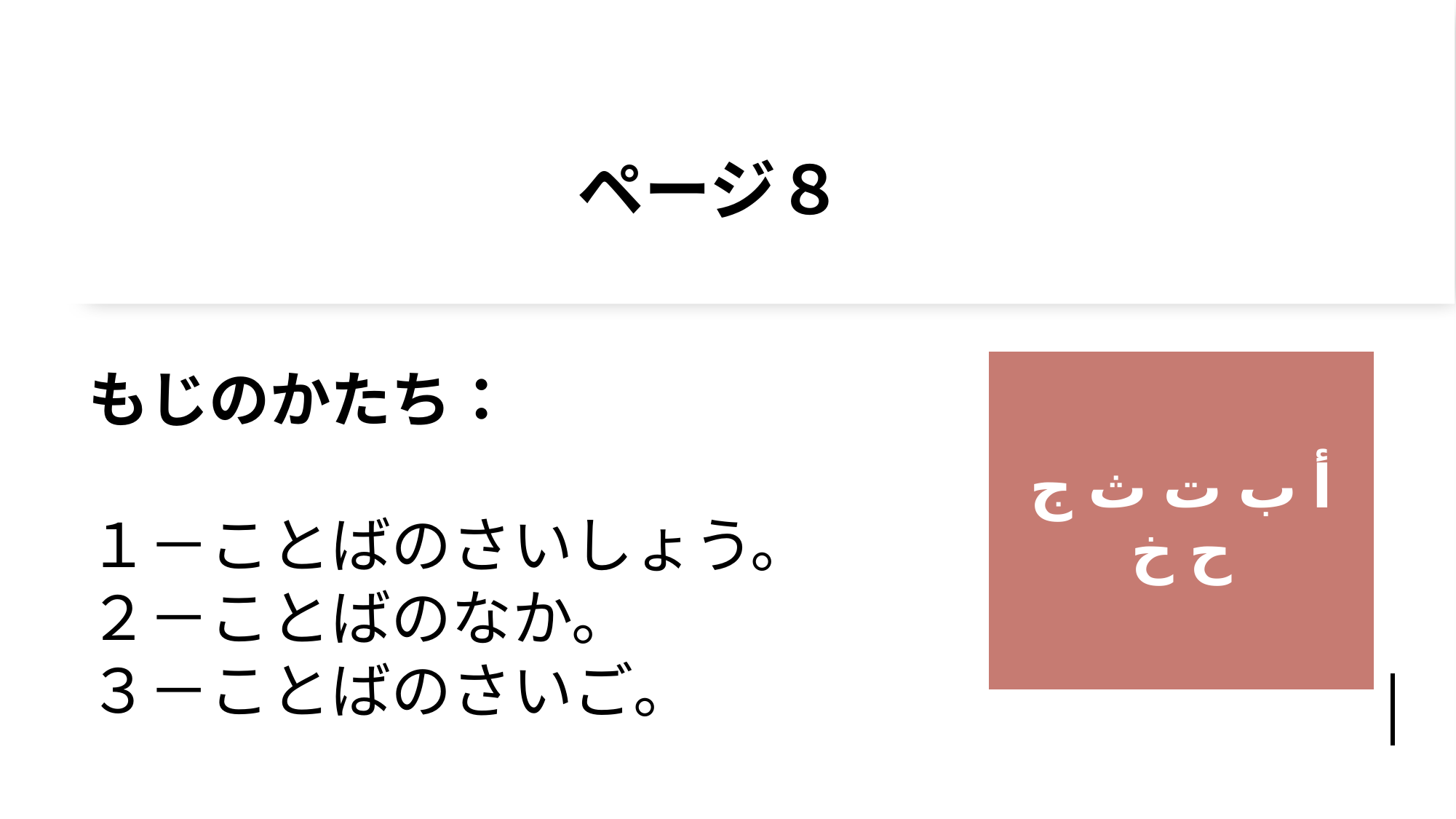

# ページ８
أ ب ت ث ج ح خ

もじのかたち：

１－ことばのさいしょう。
２－ことばのなか。
３－ことばのさいご。